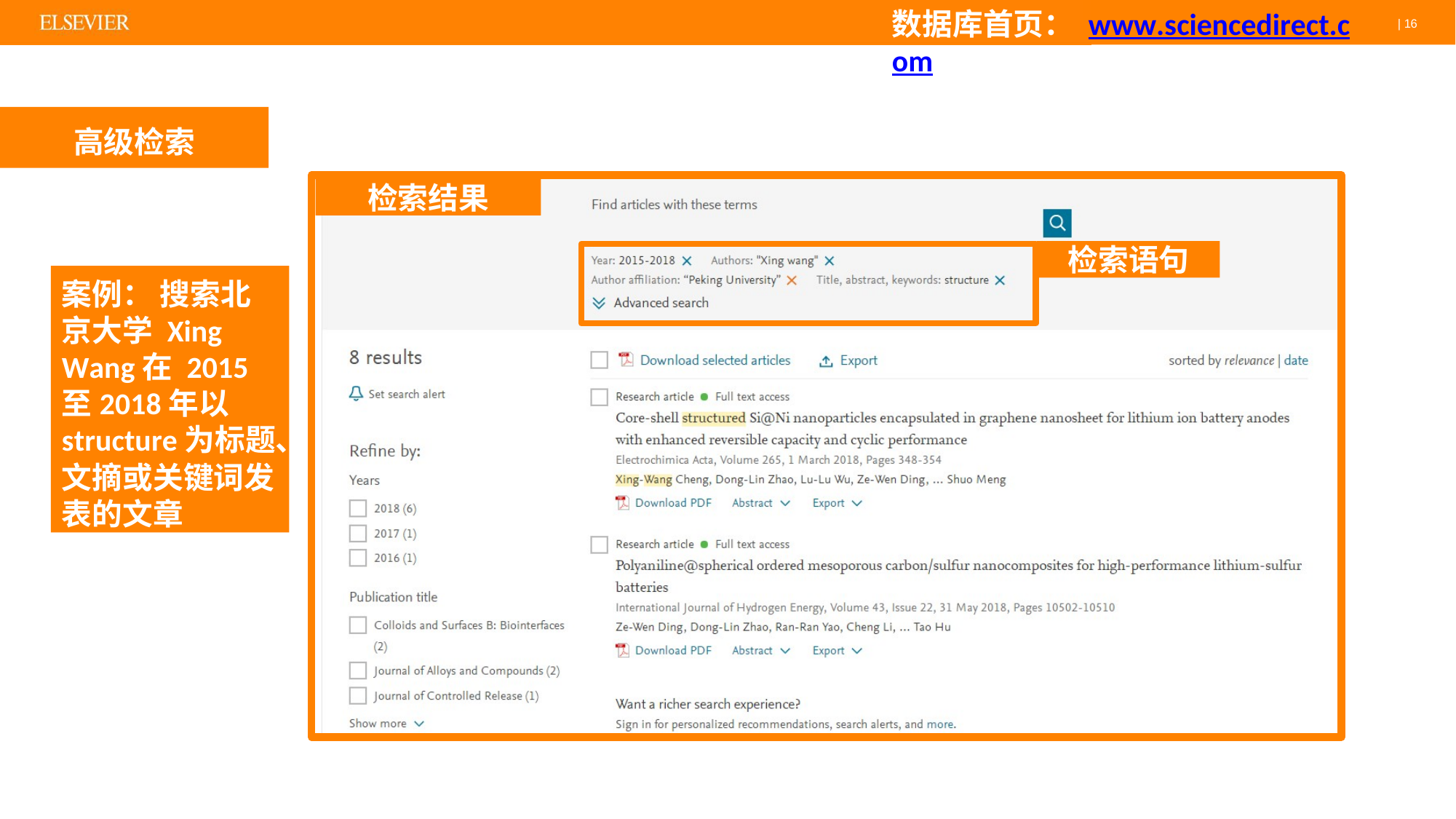

# 数据库首页： www.sciencedirect.com
| 16

高级检索

检索结果
检索语句

案例： 搜索北京大学 Xing Wang在 2015至2018年以
structure为标题、
文摘或关键词发 表的文章